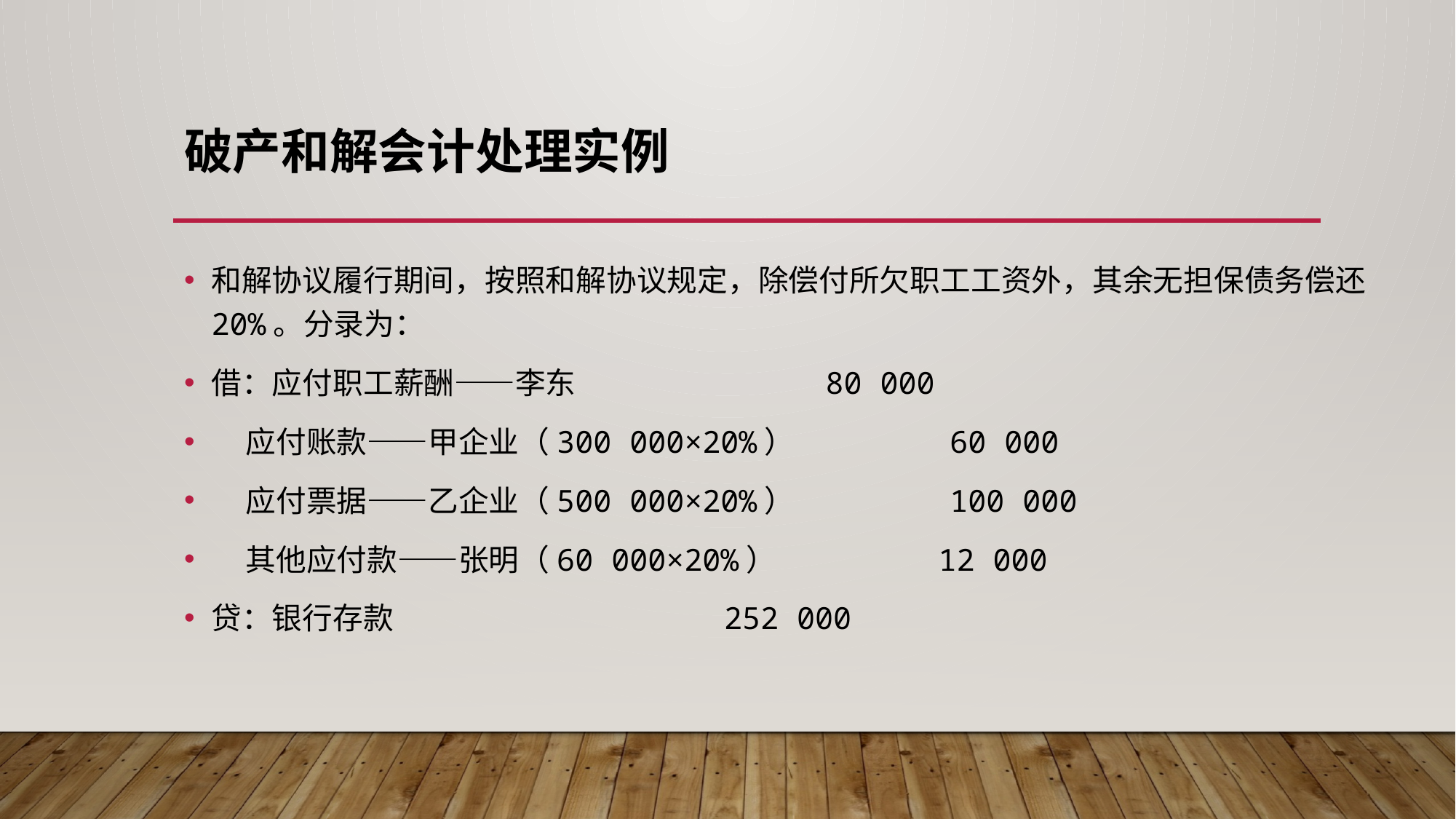

# 破产和解会计处理实例
和解协议履行期间，按照和解协议规定，除偿付所欠职工工资外，其余无担保债务偿还20%。分录为：
借：应付职工薪酬——李东                                    80 000
    应付账款——甲企业（300 000×20%）                      60 000
    应付票据——乙企业（500 000×20%）                      100 000
    其他应付款——张明（60 000×20%）                       12 000
贷：银行存款                                                252 000